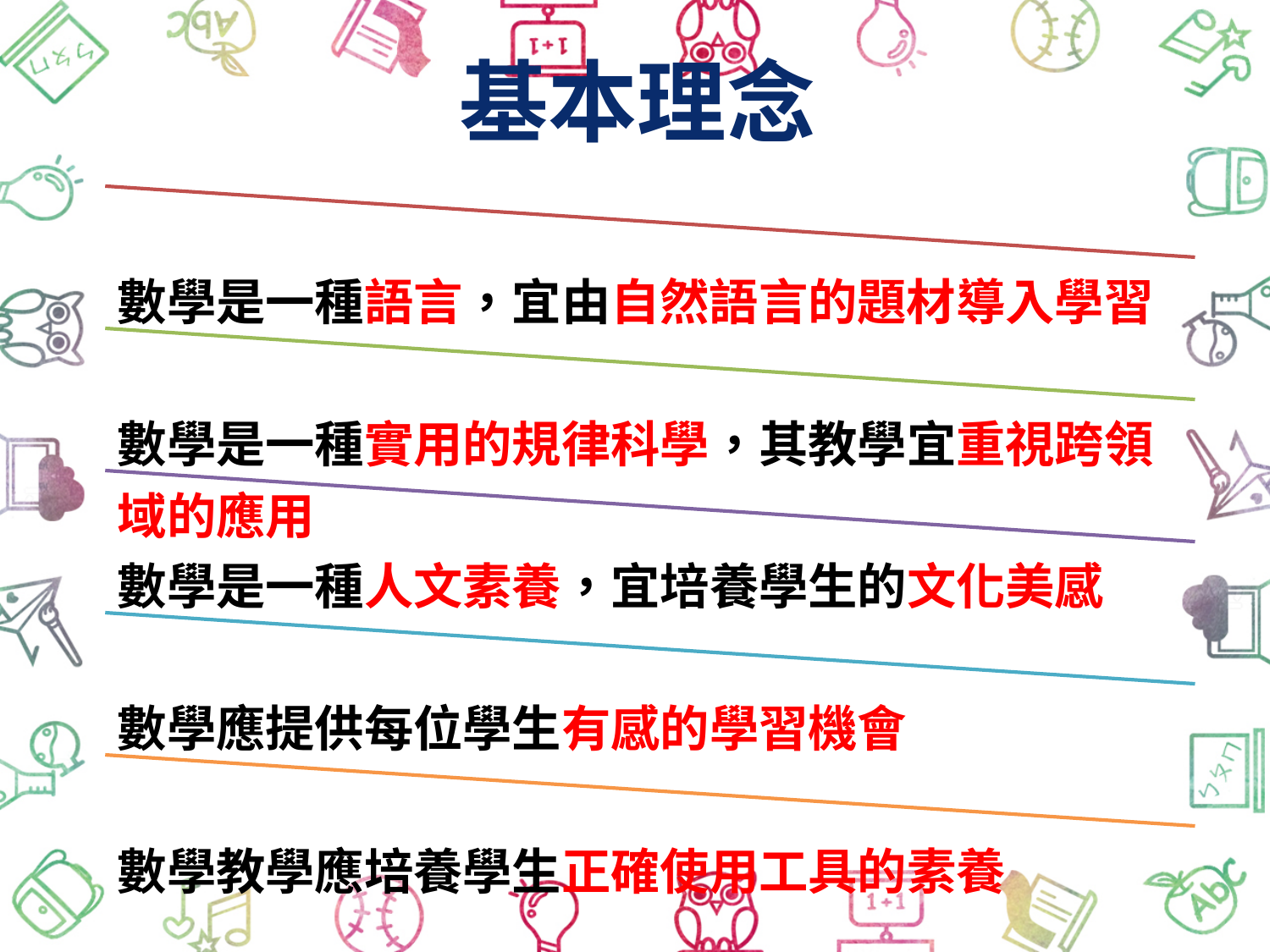

# 基本理念
數學是一種語言，宜由自然語言的題材導入學習
數學是一種實用的規律科學，其教學宜重視跨領域的應用
數學是一種人文素養，宜培養學生的文化美感
數學應提供每位學生有感的學習機會
數學教學應培養學生正確使用工具的素養